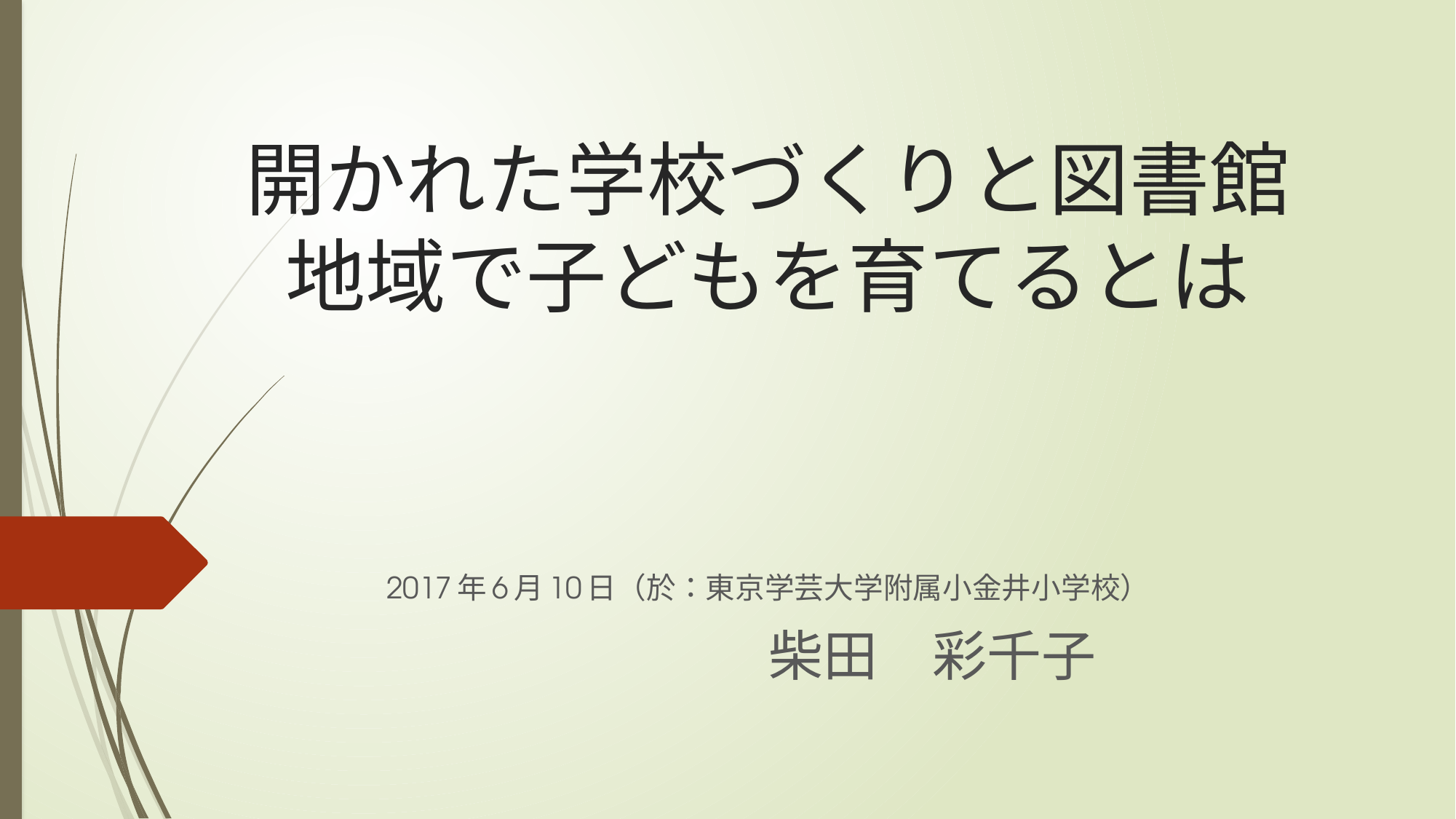

# 開かれた学校づくりと図書館 地域で子どもを育てるとは

2017年6月10日（於：東京学芸大学附属小金井小学校）
　　　　　　　柴田　彩千子